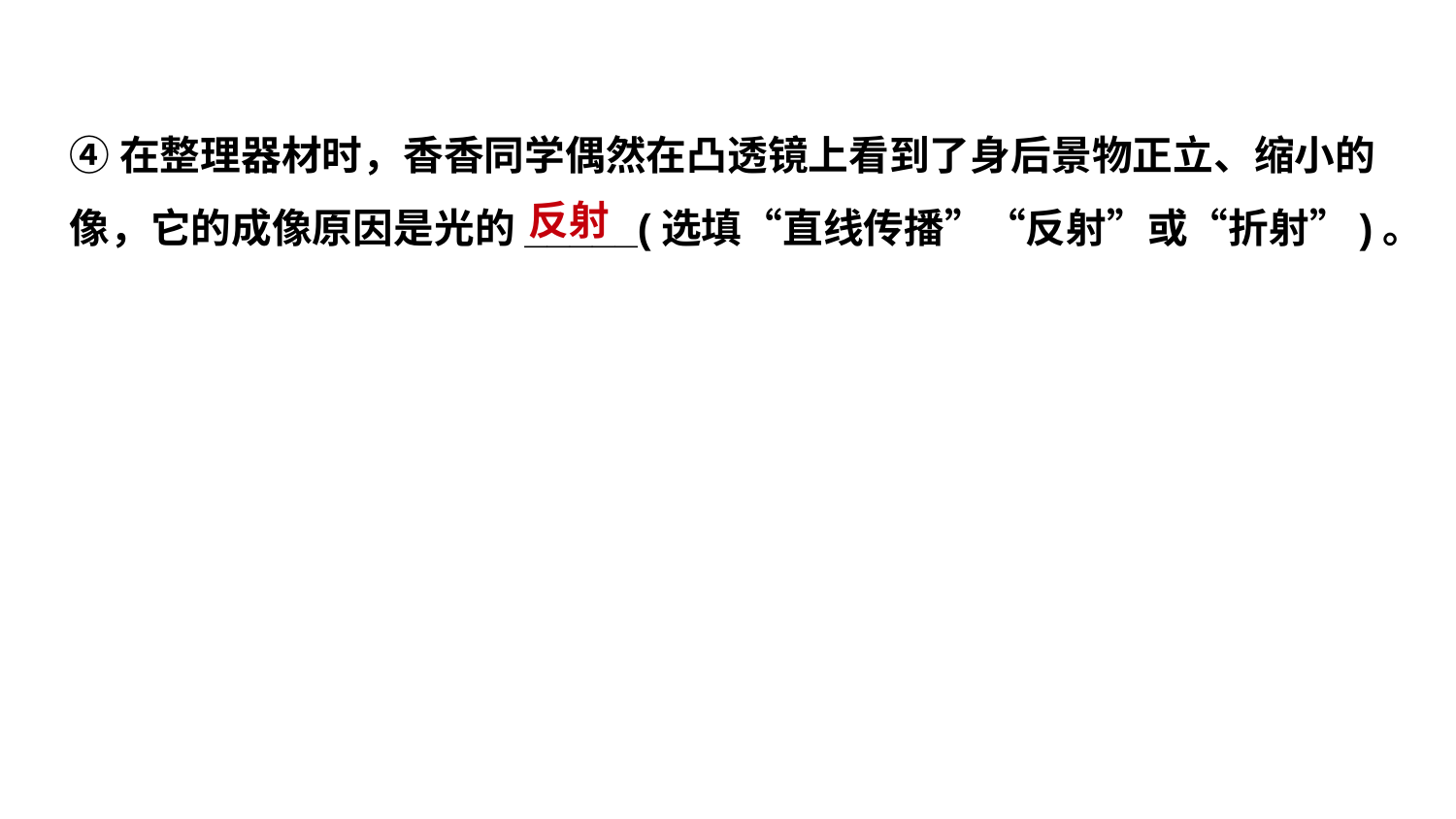

④在整理器材时，香香同学偶然在凸透镜上看到了身后景物正立、缩小的
像，它的成像原因是光的_____(选填“直线传播”“反射”或“折射”)。
反射